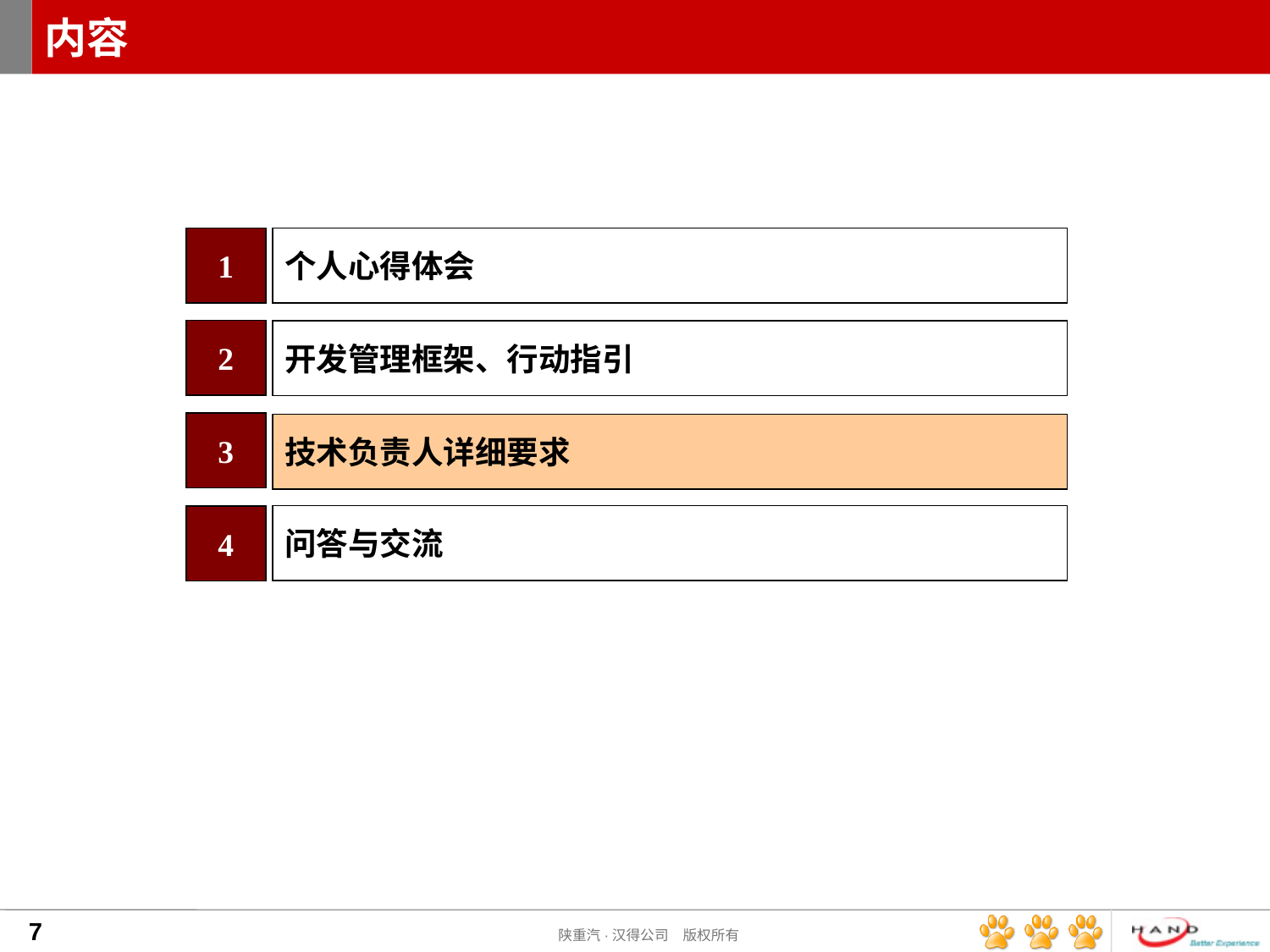

# 内容
个人心得体会
1
2
开发管理框架、行动指引
3
技术负责人详细要求
问答与交流
4
7